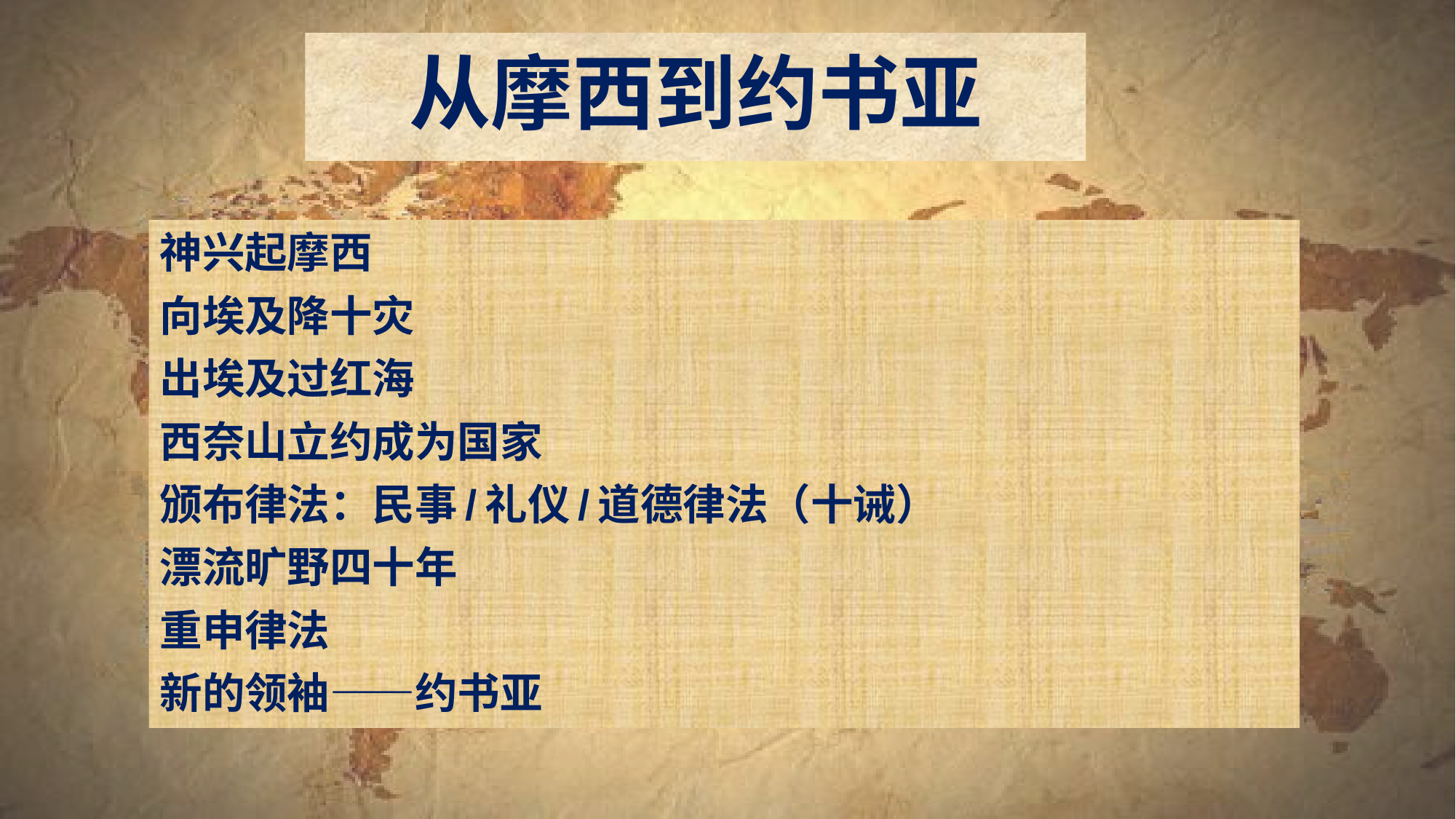

从摩西到约书亚
神兴起摩西
向埃及降十灾
出埃及过红海
西奈山立约成为国家
颁布律法：民事/礼仪/道德律法（十诫）
漂流旷野四十年
重申律法
新的领袖——约书亚